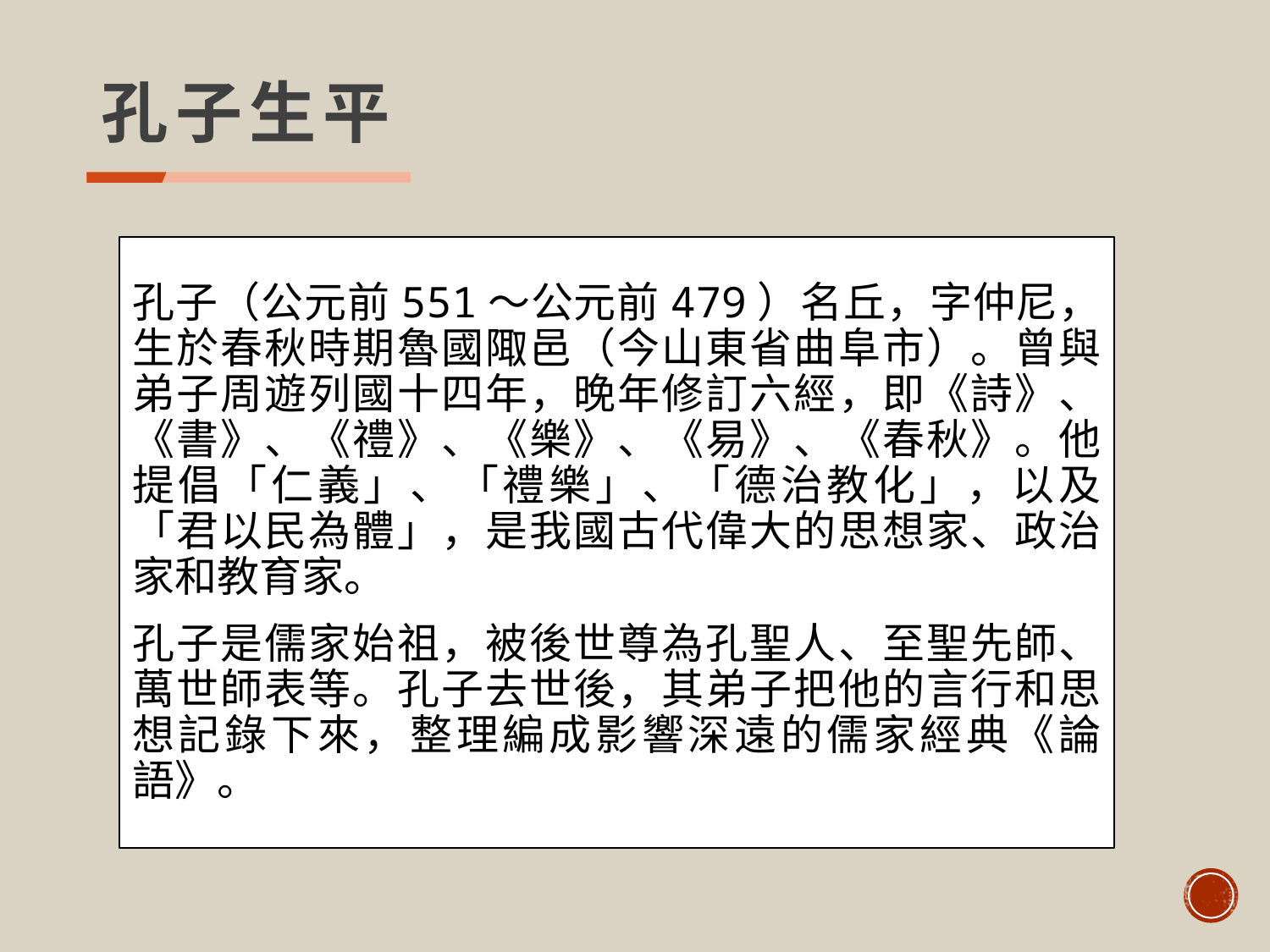

孔子生平

孔子（公元前551～公元前479）名丘，字仲尼，生於春秋時期魯國陬邑（今山東省曲阜市）。曾與弟子周遊列國十四年，晚年修訂六經，即《詩》、《書》、《禮》、《樂》、《易》、《春秋》。他提倡「仁義」、「禮樂」、「德治教化」，以及「君以民為體」，是我國古代偉大的思想家、政治家和教育家。
孔子是儒家始祖，被後世尊為孔聖人、至聖先師、萬世師表等。孔子去世後，其弟子把他的言行和思想記錄下來，整理編成影響深遠的儒家經典《論語》。